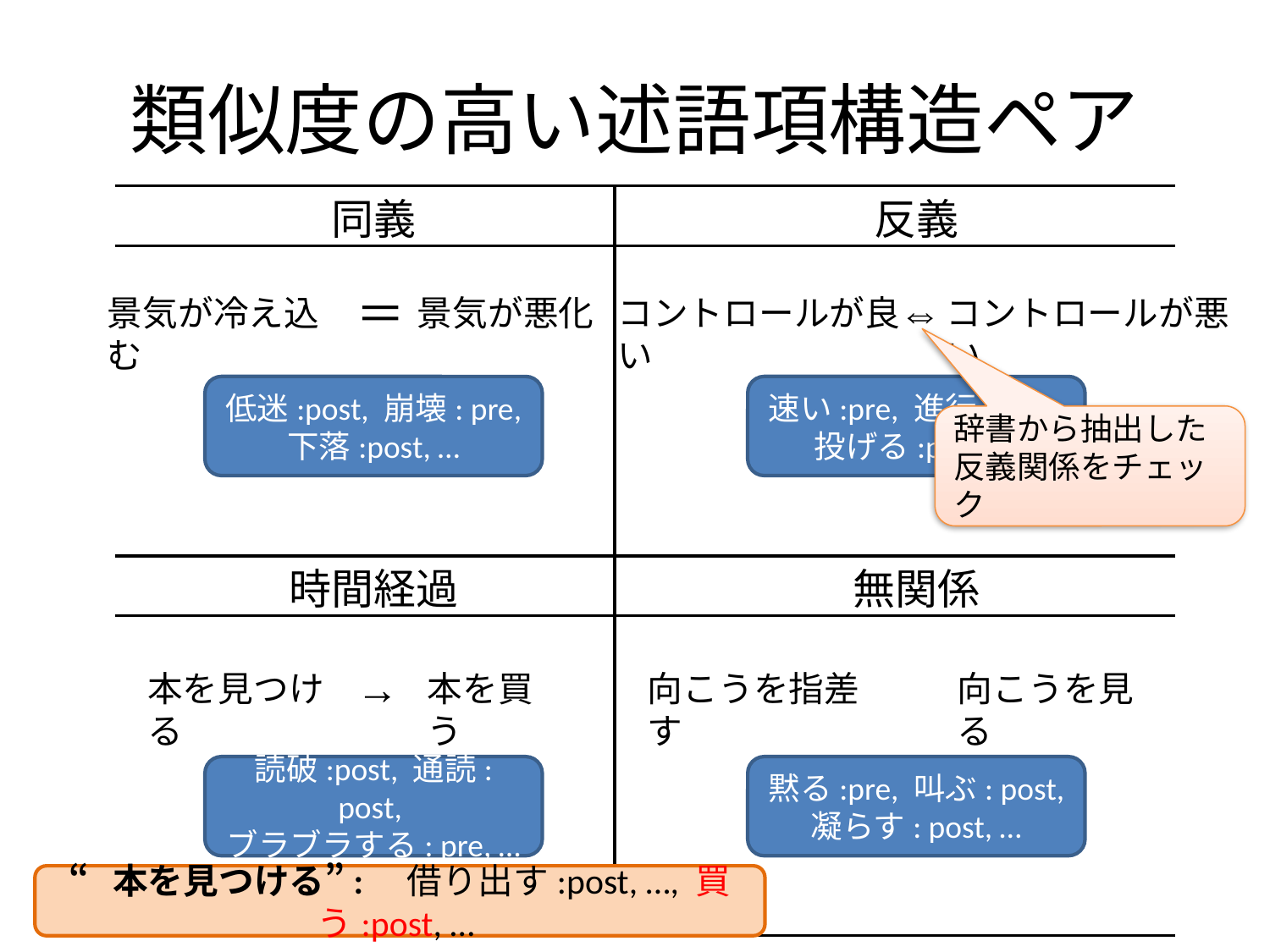

# 類似度の高い述語項構造ペア
同義
反義
＝
⇔
景気が冷え込む
景気が悪化
コントロールが良い
コントロールが悪い
低迷:post, 崩壊: pre, 下落:post, …
速い:pre, 進行: post, 投げる:post, …
辞書から抽出した
反義関係をチェック
時間経過
無関係
→
本を見つける
本を買う
向こうを指差す
向こうを見る
読破:post, 通読: post,
ブラブラする: pre, …
黙る:pre, 叫ぶ: post, 凝らす: post, …
“本を見つける”:　借り出す:post, …, 買う:post, …